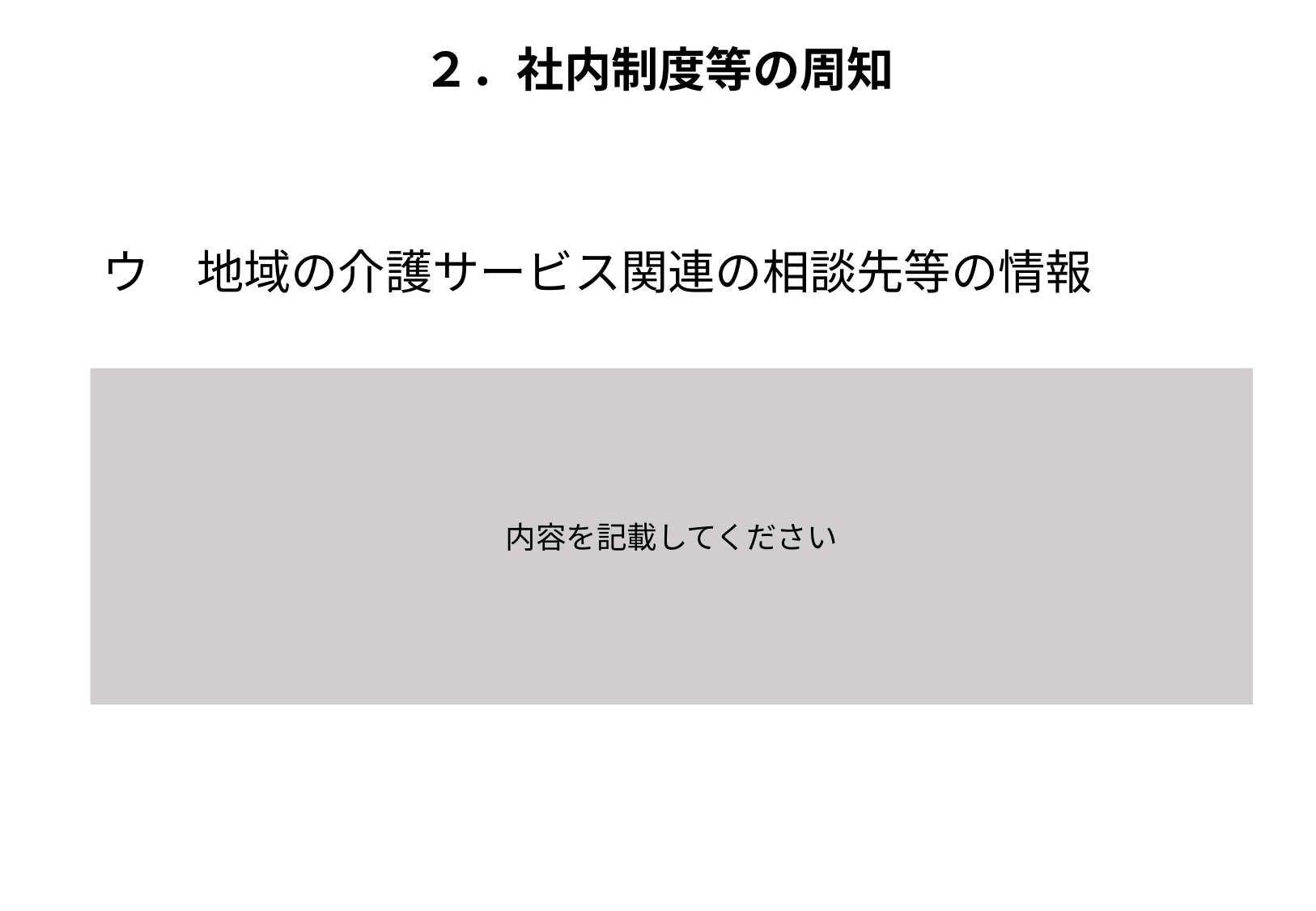

２．社内制度等の周知
ウ　地域の介護サービス関連の相談先等の情報
内容を記載してください